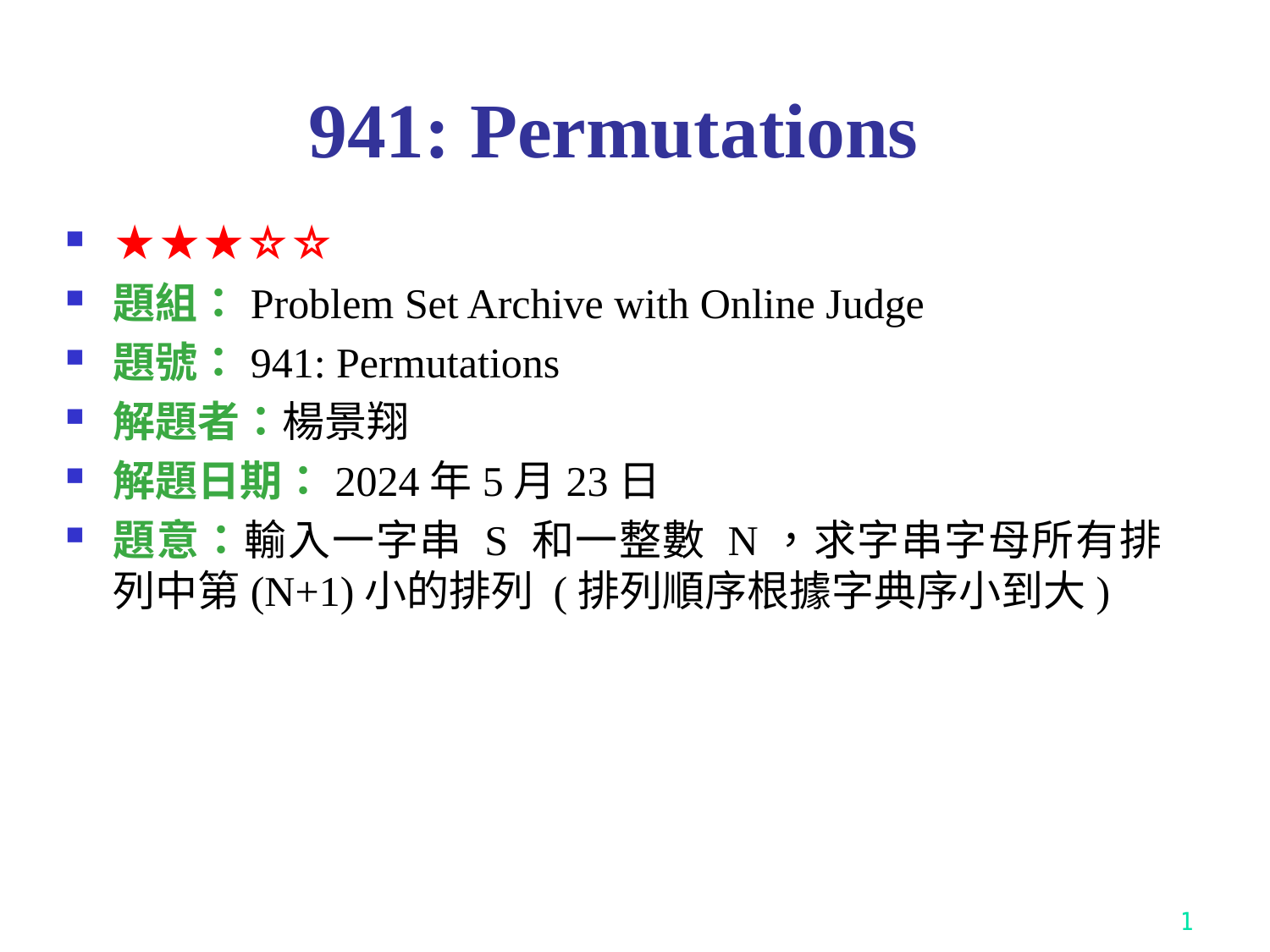

# 941: Permutations
★★★☆☆
題組：Problem Set Archive with Online Judge
題號：941: Permutations
解題者：楊景翔
解題日期：2024年5月23日
題意：輸入一字串 S 和一整數 N，求字串字母所有排列中第(N+1)小的排列 (排列順序根據字典序小到大)

1